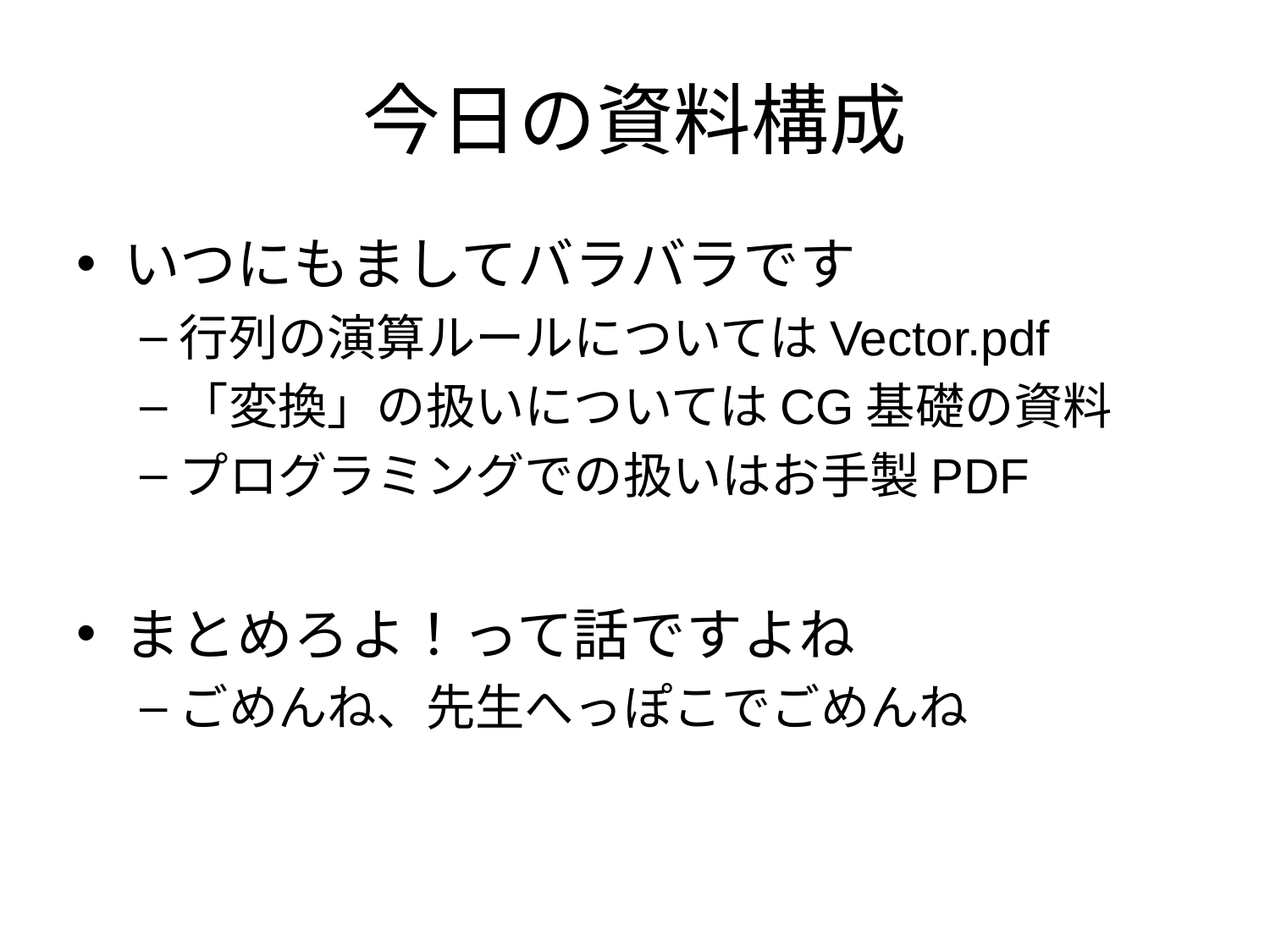

# 今日の資料構成
いつにもましてバラバラです
行列の演算ルールについてはVector.pdf
「変換」の扱いについてはCG基礎の資料
プログラミングでの扱いはお手製PDF

まとめろよ！って話ですよね
ごめんね、先生へっぽこでごめんね